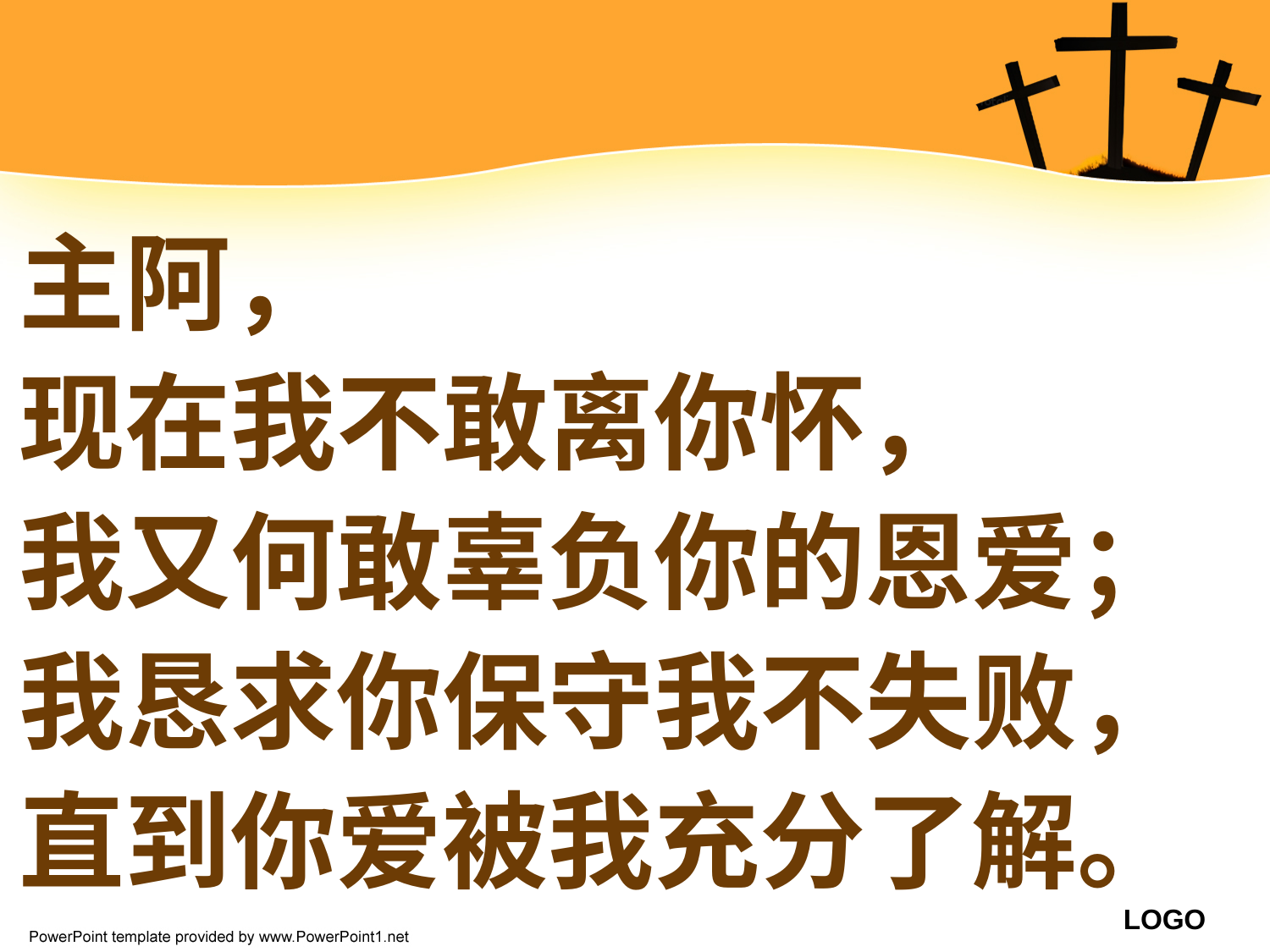

主阿，
现在我不敢离你怀，
我又何敢辜负你的恩爱；
我恳求你保守我不失败，
直到你爱被我充分了解。